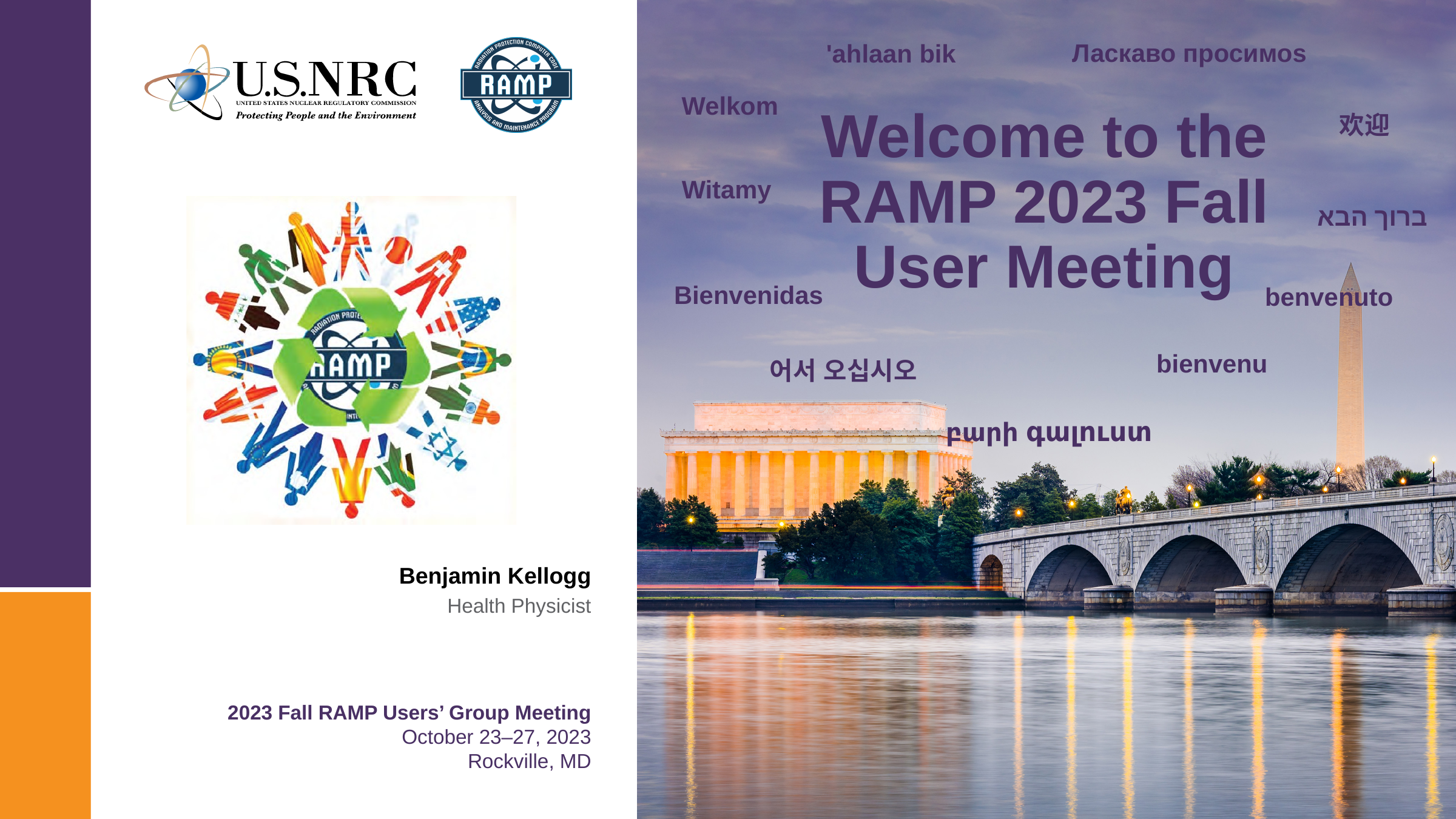

Ласкаво просимоs
'ahlaan bik
Welkom
欢迎
# Welcome to the RAMP 2023 Fall User Meeting
Witamy
ברוך הבא

Bienvenidas
benvenuto
bienvenu
어서 오십시오
բարի գալուստ
Benjamin Kellogg
Health Physicist
2023 Fall RAMP Users’ Group Meeting
October 23–27, 2023
Rockville, MD